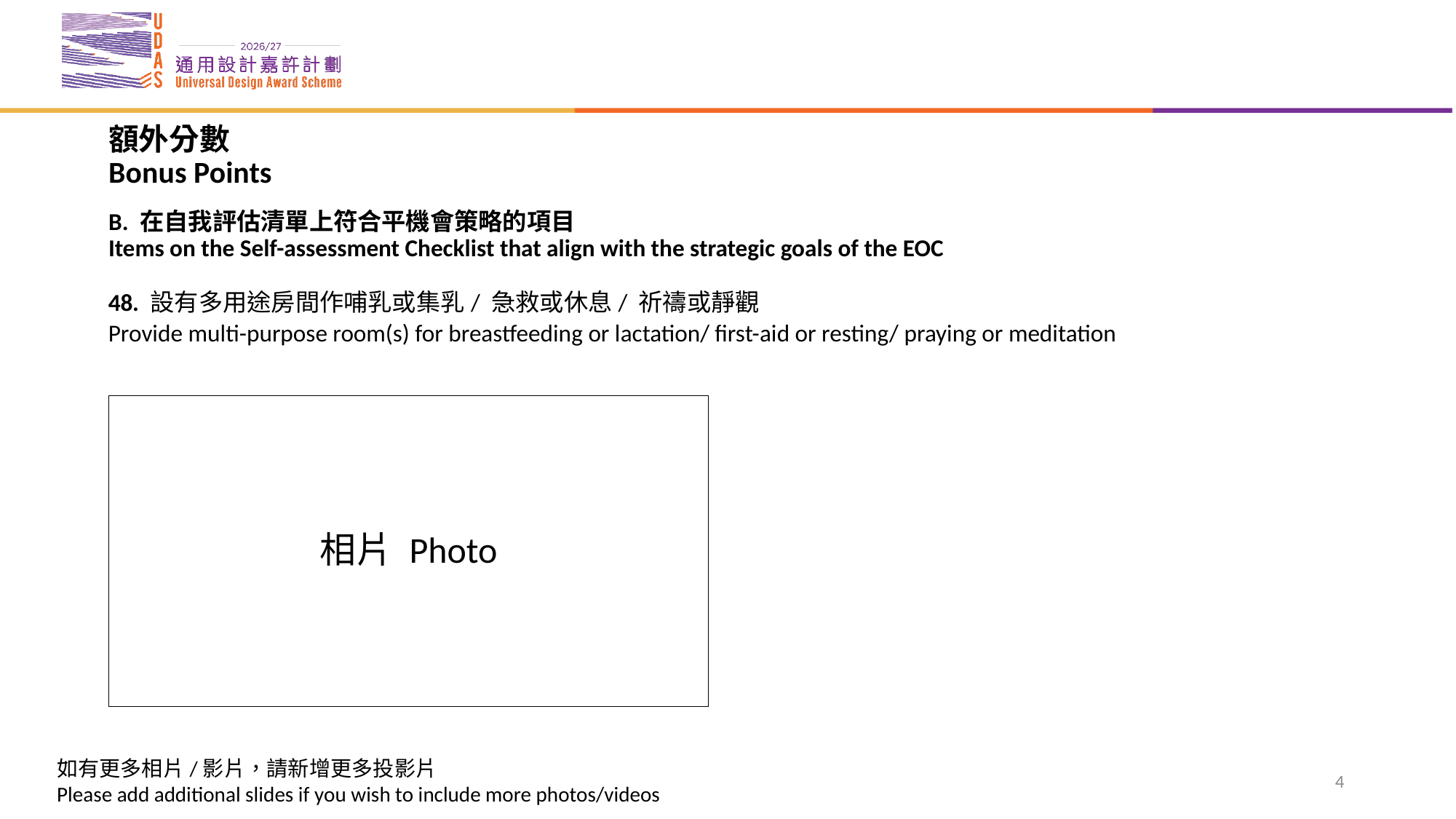

# 額外分數 Bonus Points B. 在自我評估清單上符合平機會策略的項目 Items on the Self-assessment Checklist that align with the strategic goals of the EOC
48. 設有多用途房間作哺乳或集乳/ 急救或休息/ 祈禱或靜觀
Provide multi-purpose room(s) for breastfeeding or lactation/ first-aid or resting/ praying or meditation
相片 Photo
4